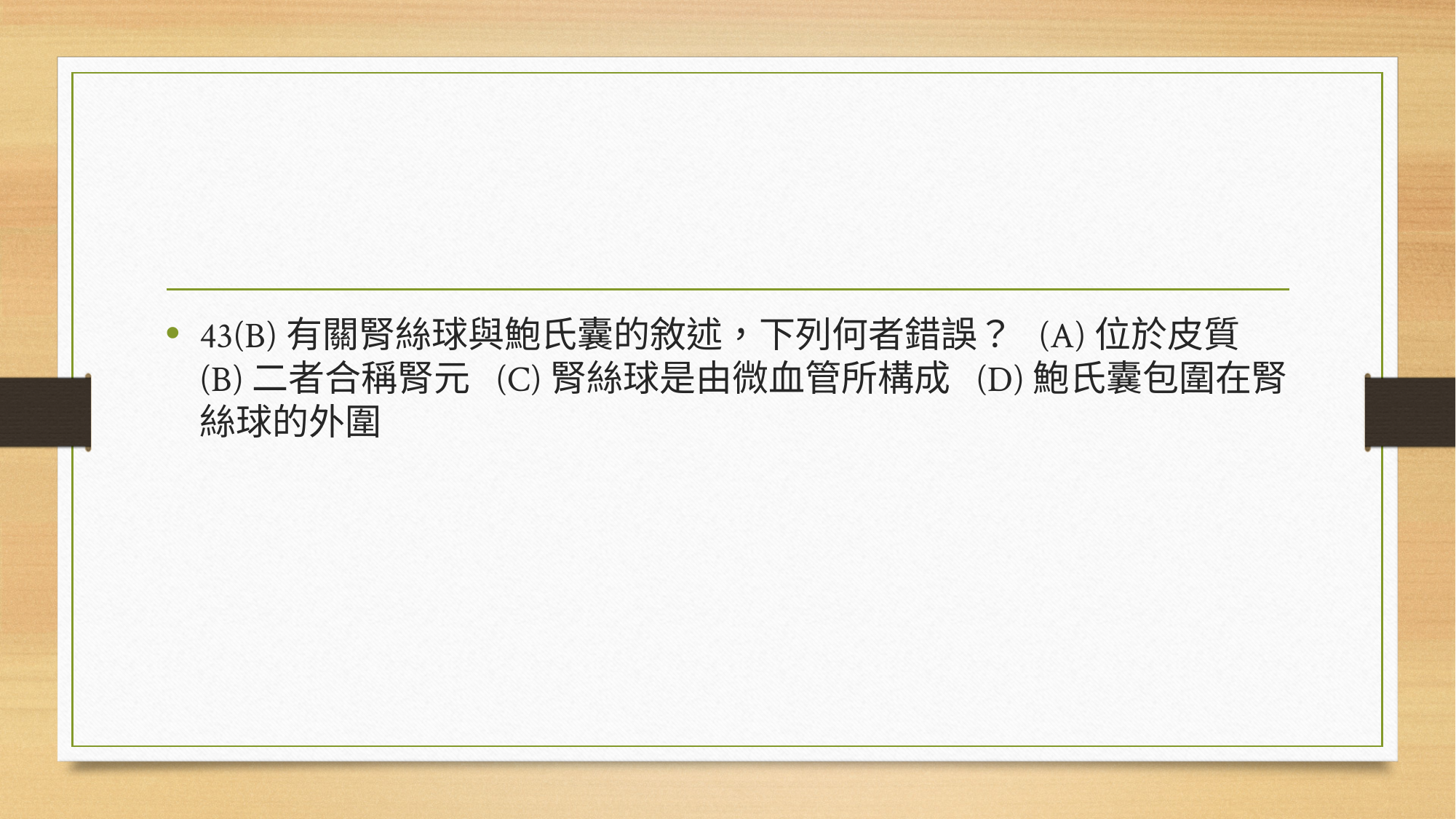

#
43(B)有關腎絲球與鮑氏囊的敘述，下列何者錯誤？  (A)位於皮質  (B)二者合稱腎元  (C)腎絲球是由微血管所構成  (D)鮑氏囊包圍在腎絲球的外圍